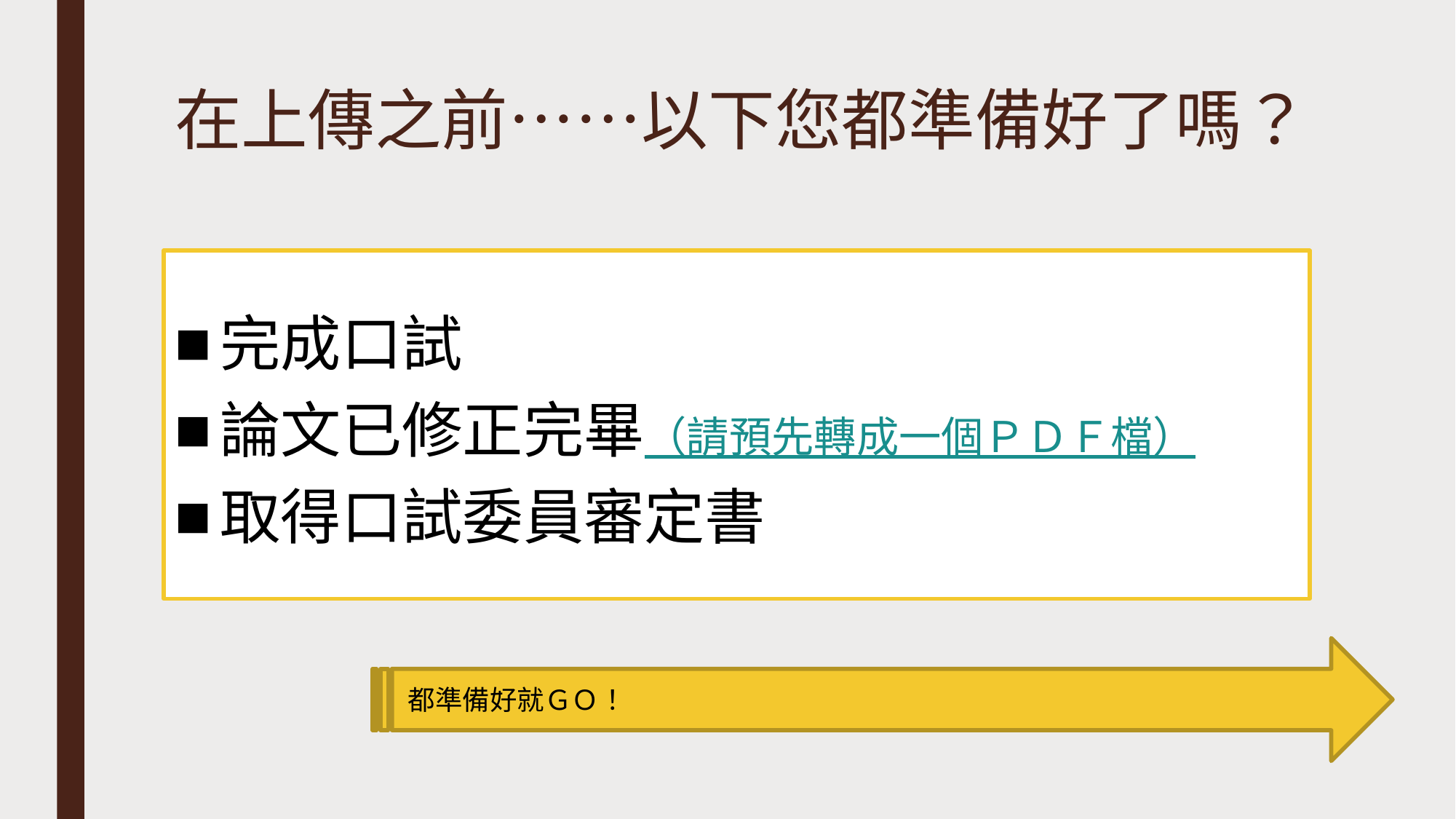

# 在上傳之前⋯⋯以下您都準備好了嗎？

完成口試
論文已修正完畢（請預先轉成一個ＰＤＦ檔）
取得口試委員審定書

都準備好就ＧＯ！